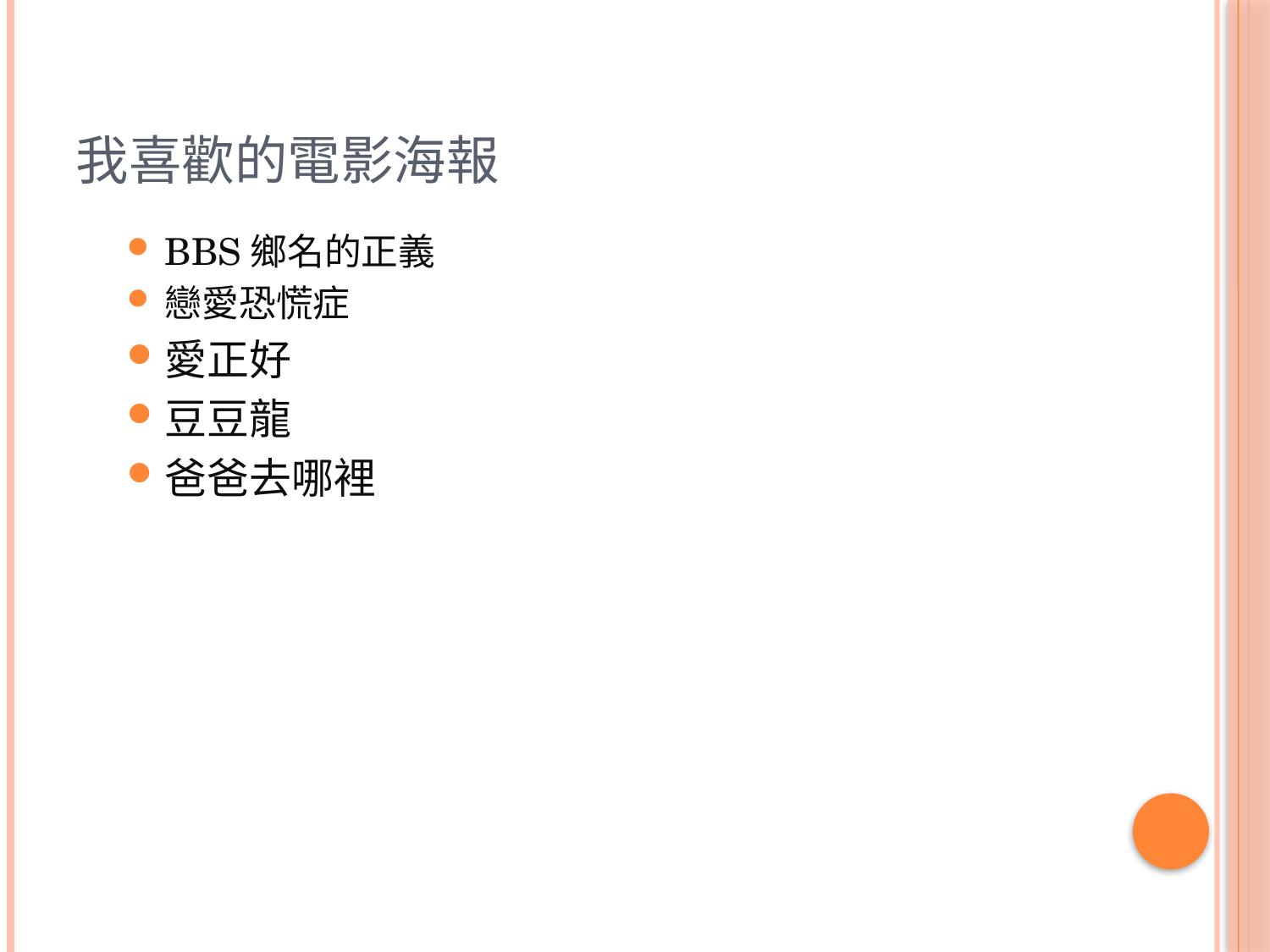

# 我喜歡的電影海報
BBS鄉名的正義
戀愛恐慌症
愛正好
豆豆龍
爸爸去哪裡